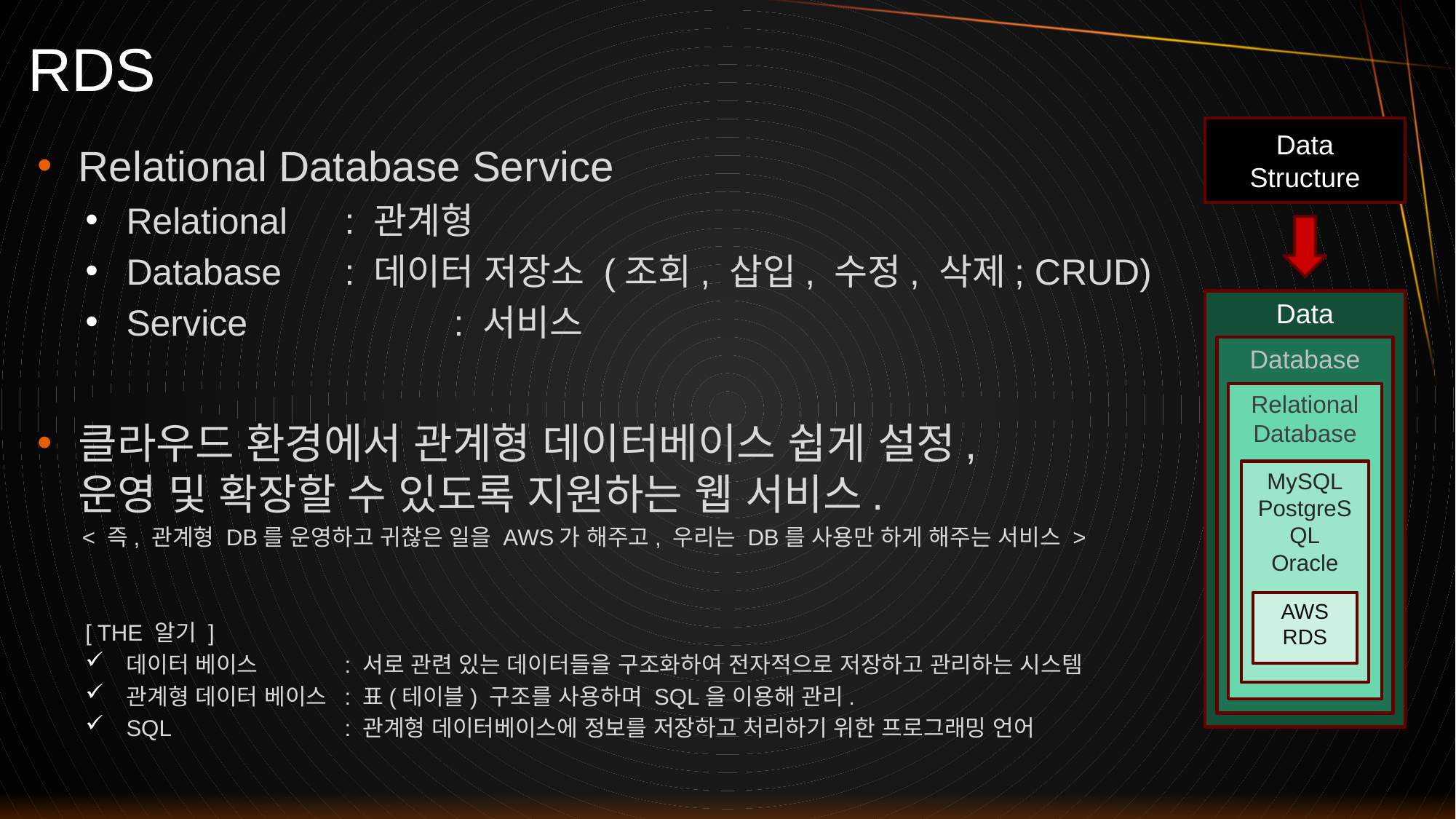

# RDS
Data
Structure
Relational Database Service
Relational	: 관계형
Database	: 데이터 저장소 (조회, 삽입, 수정, 삭제; CRUD)
Service		: 서비스

클라우드 환경에서 관계형 데이터베이스 쉽게 설정,
운영 및 확장할 수 있도록 지원하는 웹 서비스.
       < 즉, 관계형 DB를 운영하고 귀찮은 일을 AWS가 해주고, 우리는 DB를 사용만 하게 해주는 서비스 >

[ THE 알기 ]
데이터 베이스 	: 서로 관련 있는 데이터들을 구조화하여 전자적으로 저장하고 관리하는 시스템
관계형 데이터 베이스 	: 표(테이블) 구조를 사용하며 SQL을 이용해 관리.
SQL 		: 관계형 데이터베이스에 정보를 저장하고 처리하기 위한 프로그래밍 언어

Data
Database
Relational
Database
MySQL
PostgreSQL
Oracle
AWS RDS